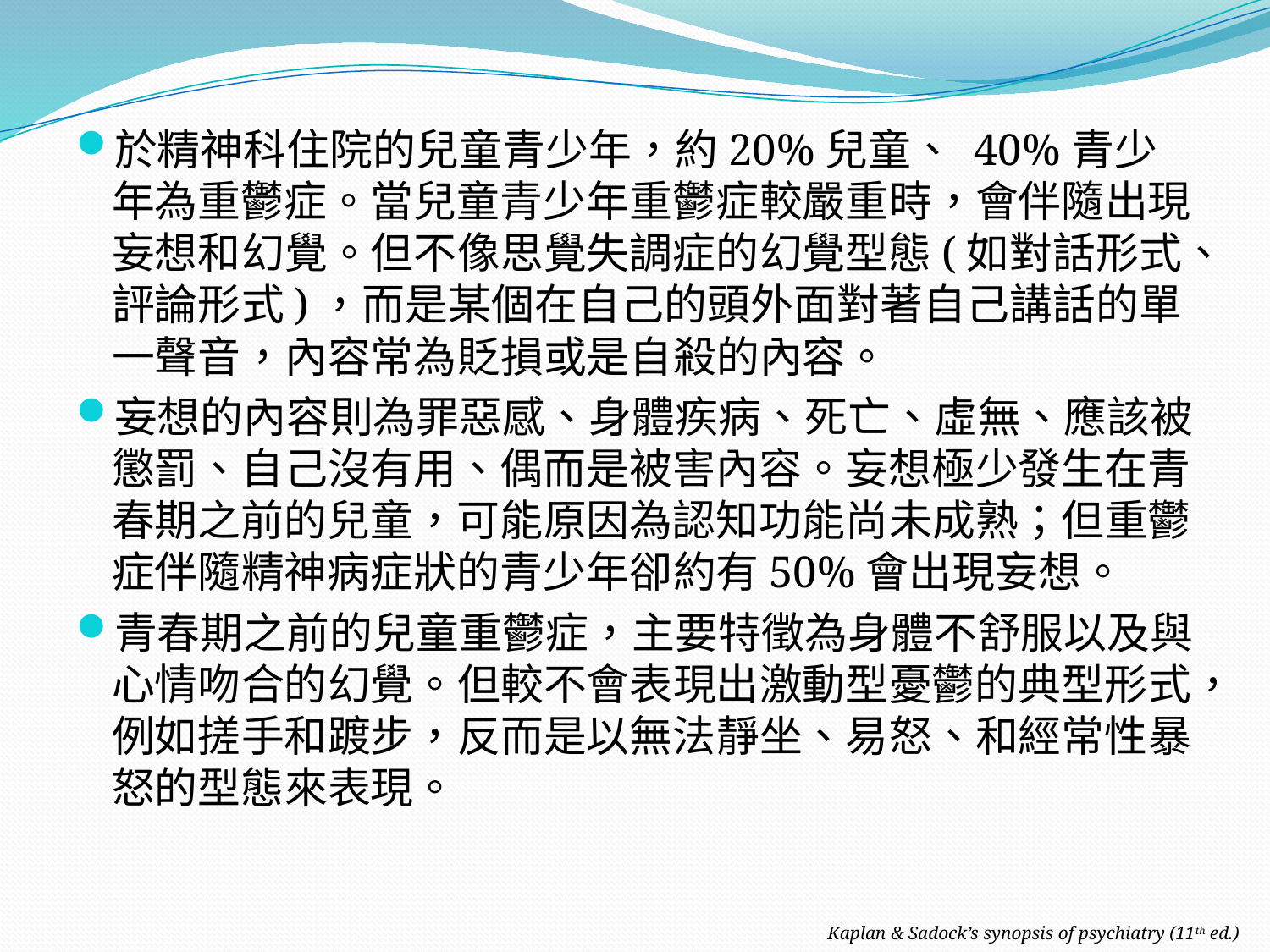

於精神科住院的兒童青少年，約20%兒童、 40%青少年為重鬱症。當兒童青少年重鬱症較嚴重時，會伴隨出現妄想和幻覺。但不像思覺失調症的幻覺型態(如對話形式、評論形式)，而是某個在自己的頭外面對著自己講話的單一聲音，內容常為貶損或是自殺的內容。
妄想的內容則為罪惡感、身體疾病、死亡、虛無、應該被懲罰、自己沒有用、偶而是被害內容。妄想極少發生在青春期之前的兒童，可能原因為認知功能尚未成熟；但重鬱症伴隨精神病症狀的青少年卻約有50%會出現妄想。
青春期之前的兒童重鬱症，主要特徵為身體不舒服以及與心情吻合的幻覺。但較不會表現出激動型憂鬱的典型形式，例如搓手和踱步，反而是以無法靜坐、易怒、和經常性暴怒的型態來表現。
Kaplan & Sadock’s synopsis of psychiatry (11th ed.)